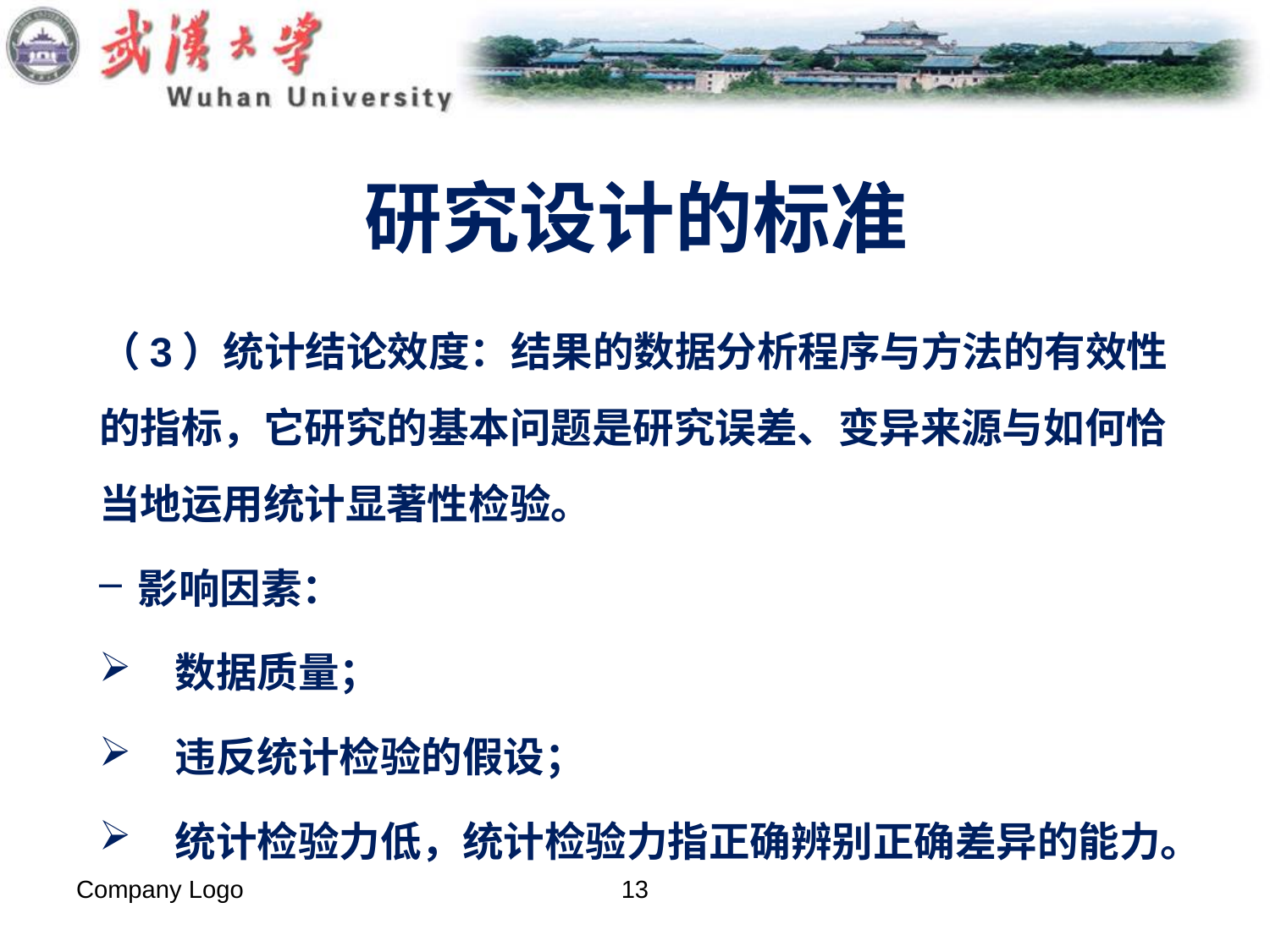

# 研究设计的标准
（3）统计结论效度：结果的数据分析程序与方法的有效性的指标，它研究的基本问题是研究误差、变异来源与如何恰当地运用统计显著性检验。
影响因素：
   数据质量；
   违反统计检验的假设；
   统计检验力低，统计检验力指正确辨别正确差异的能力。
Company Logo
13